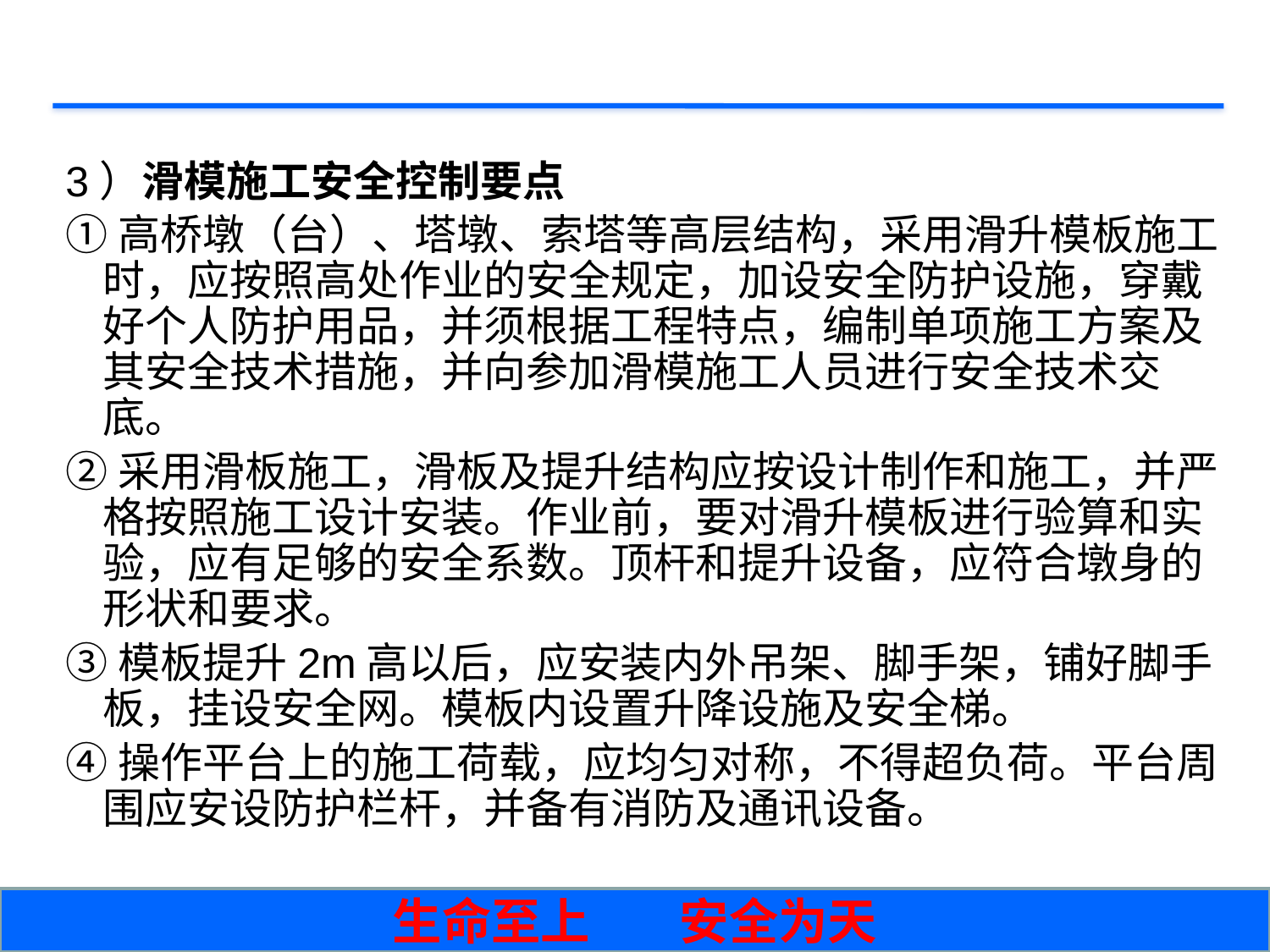

3）滑模施工安全控制要点
①高桥墩（台）、塔墩、索塔等高层结构，采用滑升模板施工时，应按照高处作业的安全规定，加设安全防护设施，穿戴好个人防护用品，并须根据工程特点，编制单项施工方案及其安全技术措施，并向参加滑模施工人员进行安全技术交底。
②采用滑板施工，滑板及提升结构应按设计制作和施工，并严格按照施工设计安装。作业前，要对滑升模板进行验算和实验，应有足够的安全系数。顶杆和提升设备，应符合墩身的形状和要求。
③模板提升2m高以后，应安装内外吊架、脚手架，铺好脚手板，挂设安全网。模板内设置升降设施及安全梯。
④操作平台上的施工荷载，应均匀对称，不得超负荷。平台周围应安设防护栏杆，并备有消防及通讯设备。